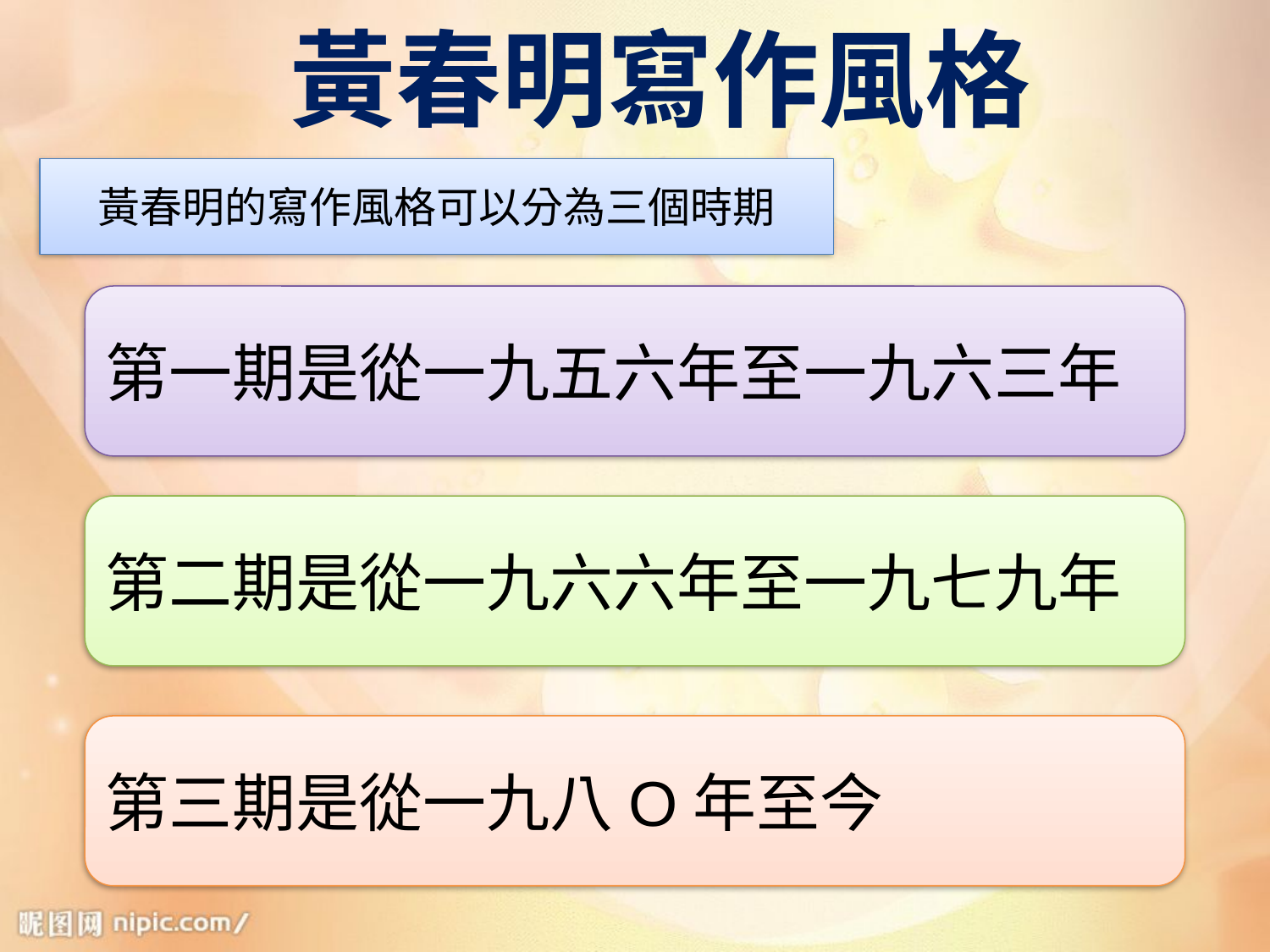

黃春明寫作風格
黃春明的寫作風格可以分為三個時期
第一期是從一九五六年至一九六三年
第二期是從一九六六年至一九七九年
第三期是從一九八O年至今